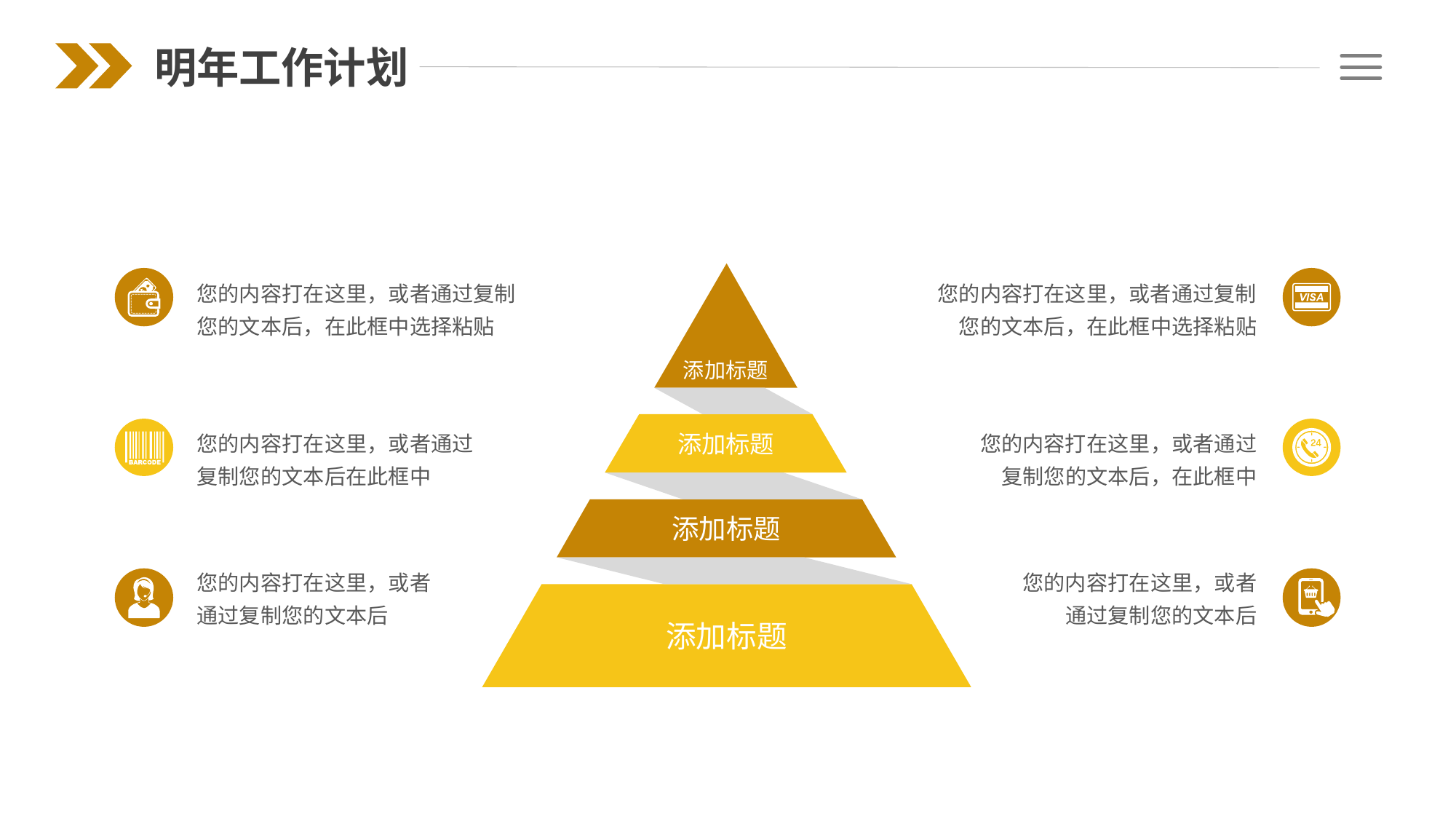

明年工作计划

添加标题
您的内容打在这里，或者通过复制您的文本后，在此框中选择粘贴
您的内容打在这里，或者通过复制您的文本后，在此框中选择粘贴

添加标题
您的内容打在这里，或者通过复制您的文本后在此框中
您的内容打在这里，或者通过复制您的文本后，在此框中

添加标题
您的内容打在这里，或者通过复制您的文本后
您的内容打在这里，或者通过复制您的文本后

添加标题